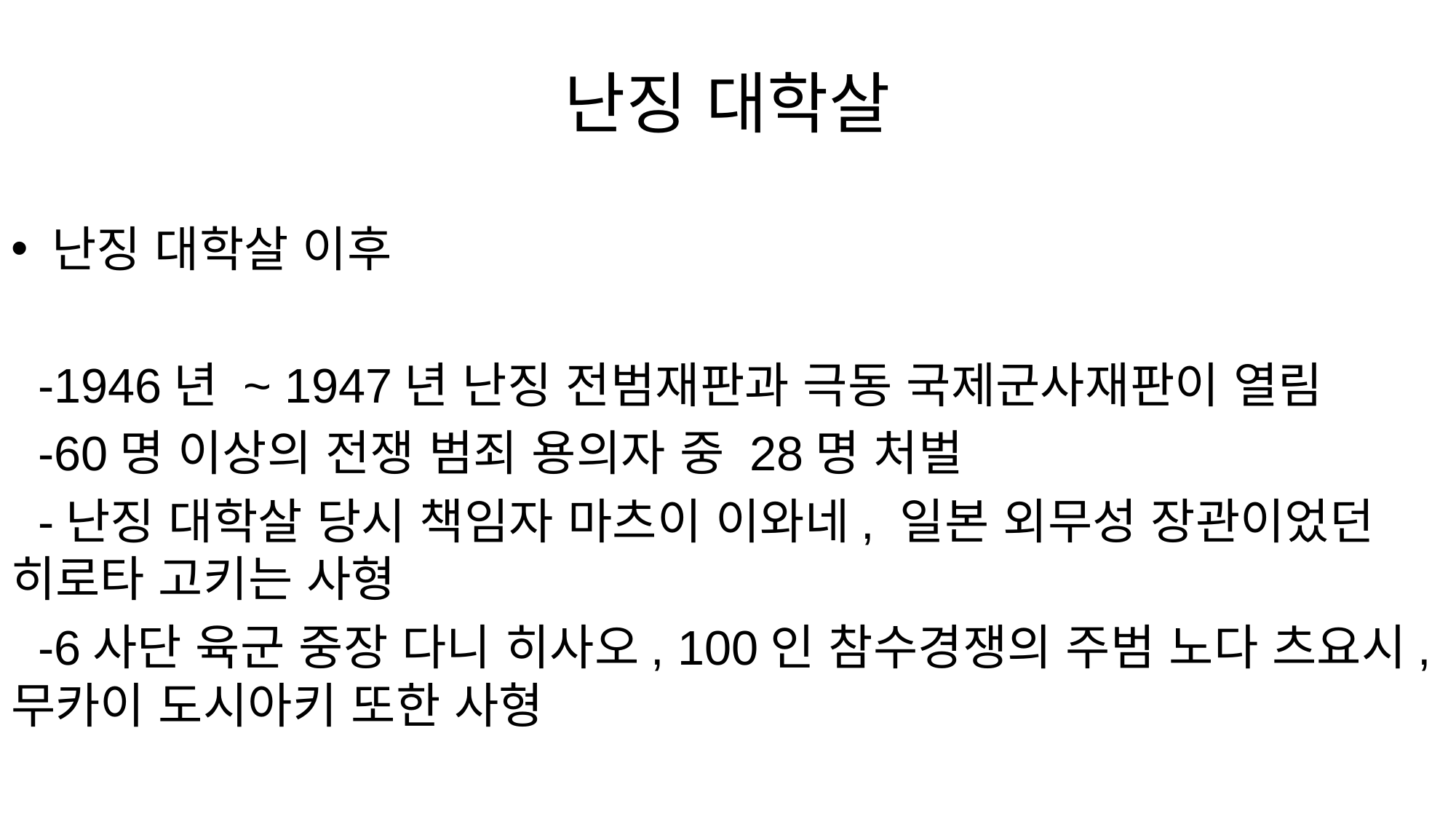

# 난징 대학살
난징 대학살 이후

  -1946년 ~ 1947년 난징 전범재판과 극동 국제군사재판이 열림
  -60명 이상의 전쟁 범죄 용의자 중 28명 처벌
  -난징 대학살 당시 책임자 마츠이 이와네, 일본 외무성 장관이었던 히로타 고키는 사형
  -6사단 육군 중장 다니 히사오, 100인 참수경쟁의 주범 노다 츠요시, 무카이 도시아키 또한 사형